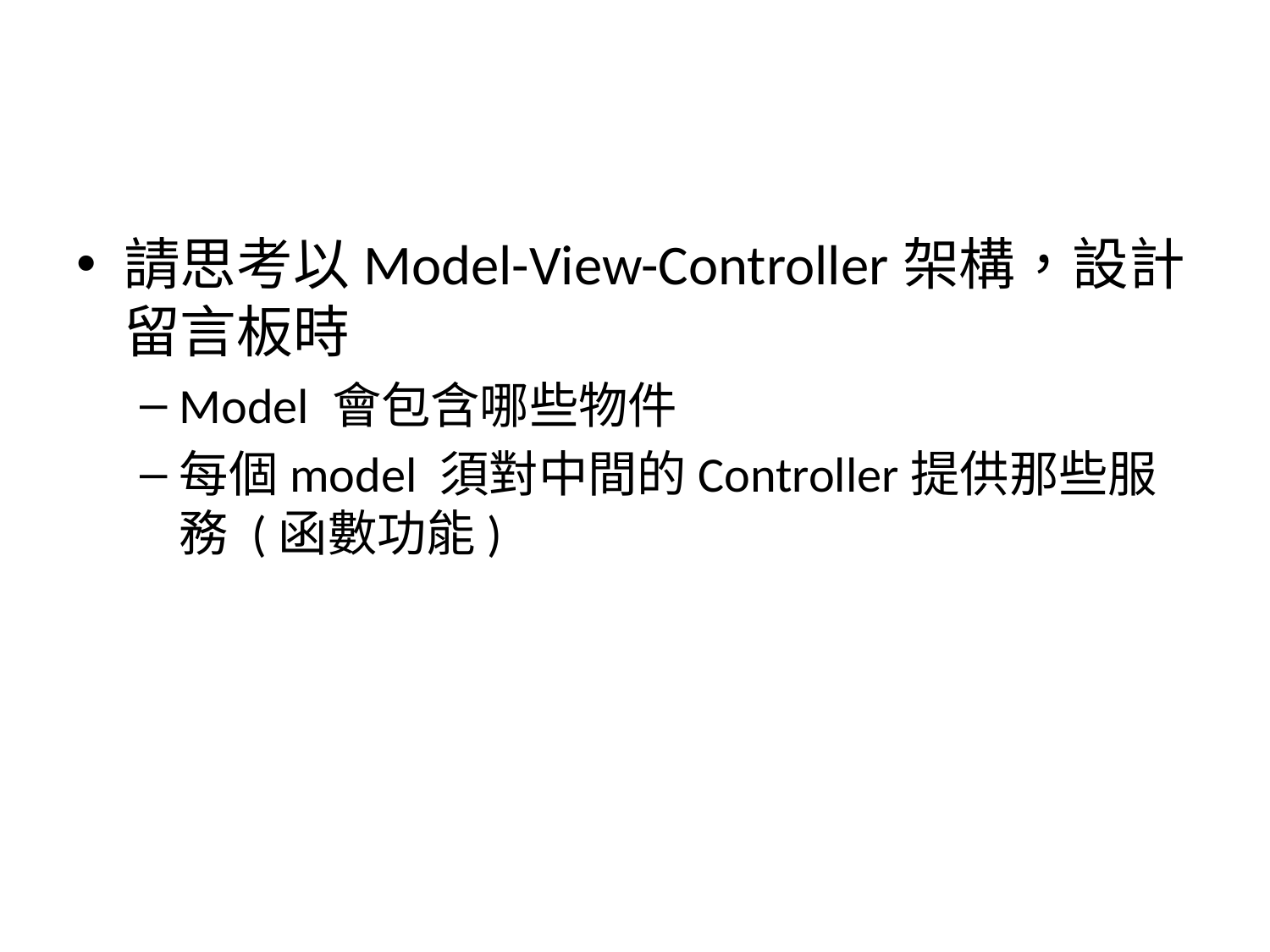

#
請思考以Model-View-Controller架構，設計留言板時
Model 會包含哪些物件
每個model 須對中間的Controller提供那些服務 (函數功能)